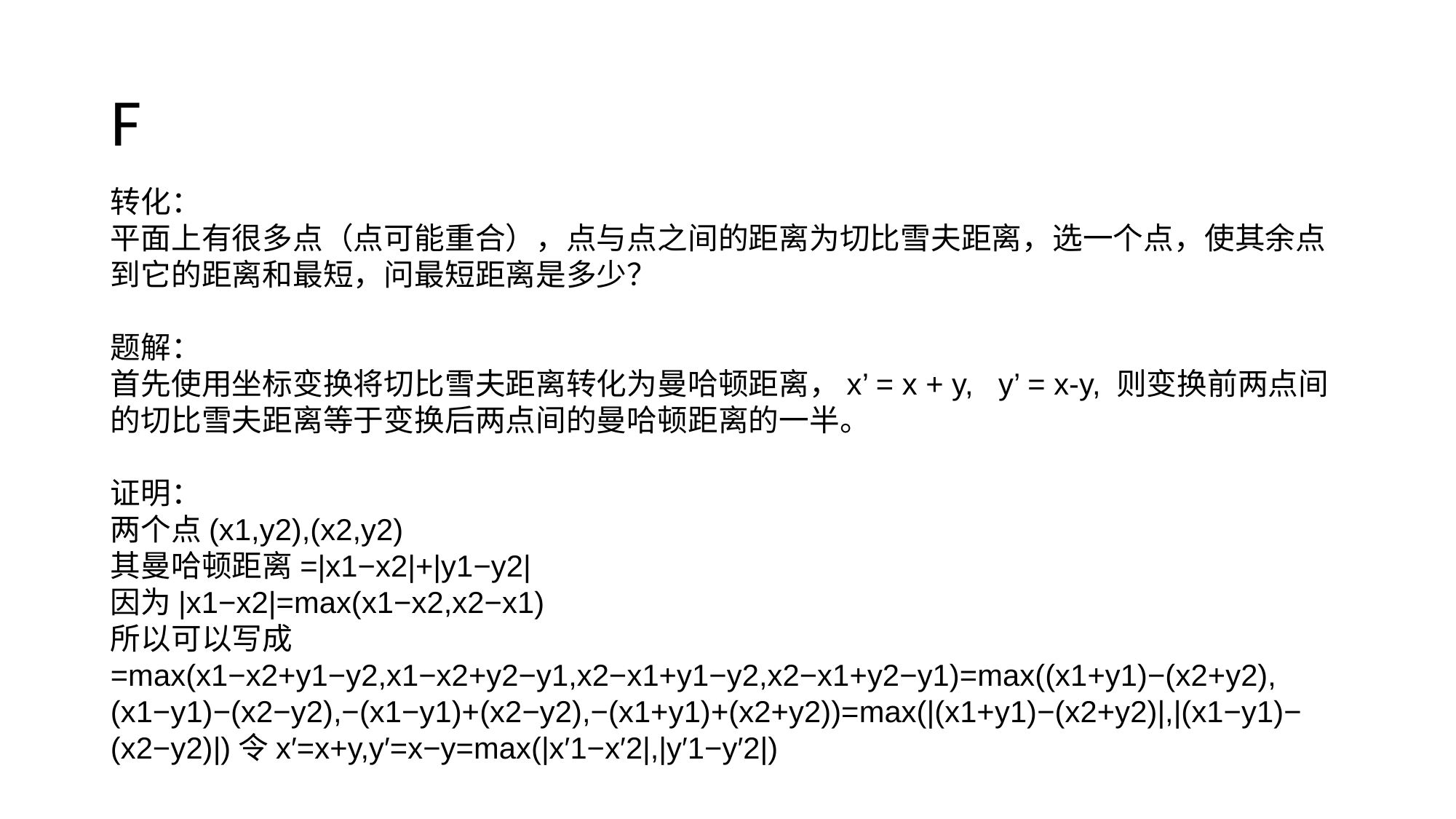

F

转化：
平面上有很多点（点可能重合），点与点之间的距离为切比雪夫距离，选一个点，使其余点到它的距离和最短，问最短距离是多少？

题解：
首先使用坐标变换将切比雪夫距离转化为曼哈顿距离，x’ = x + y,   y’ = x-y, 则变换前两点间的切比雪夫距离等于变换后两点间的曼哈顿距离的一半。

证明：
两个点(x1,y2),(x2,y2) 
其曼哈顿距离=|x1−x2|+|y1−y2| 
因为|x1−x2|=max(x1−x2,x2−x1) 
所以可以写成=max(x1−x2+y1−y2,x1−x2+y2−y1,x2−x1+y1−y2,x2−x1+y2−y1)=max((x1+y1)−(x2+y2),(x1−y1)−(x2−y2),−(x1−y1)+(x2−y2),−(x1+y1)+(x2+y2))=max(|(x1+y1)−(x2+y2)|,|(x1−y1)−(x2−y2)|)令x′=x+y,y′=x−y=max(|x′1−x′2|,|y′1−y′2|)